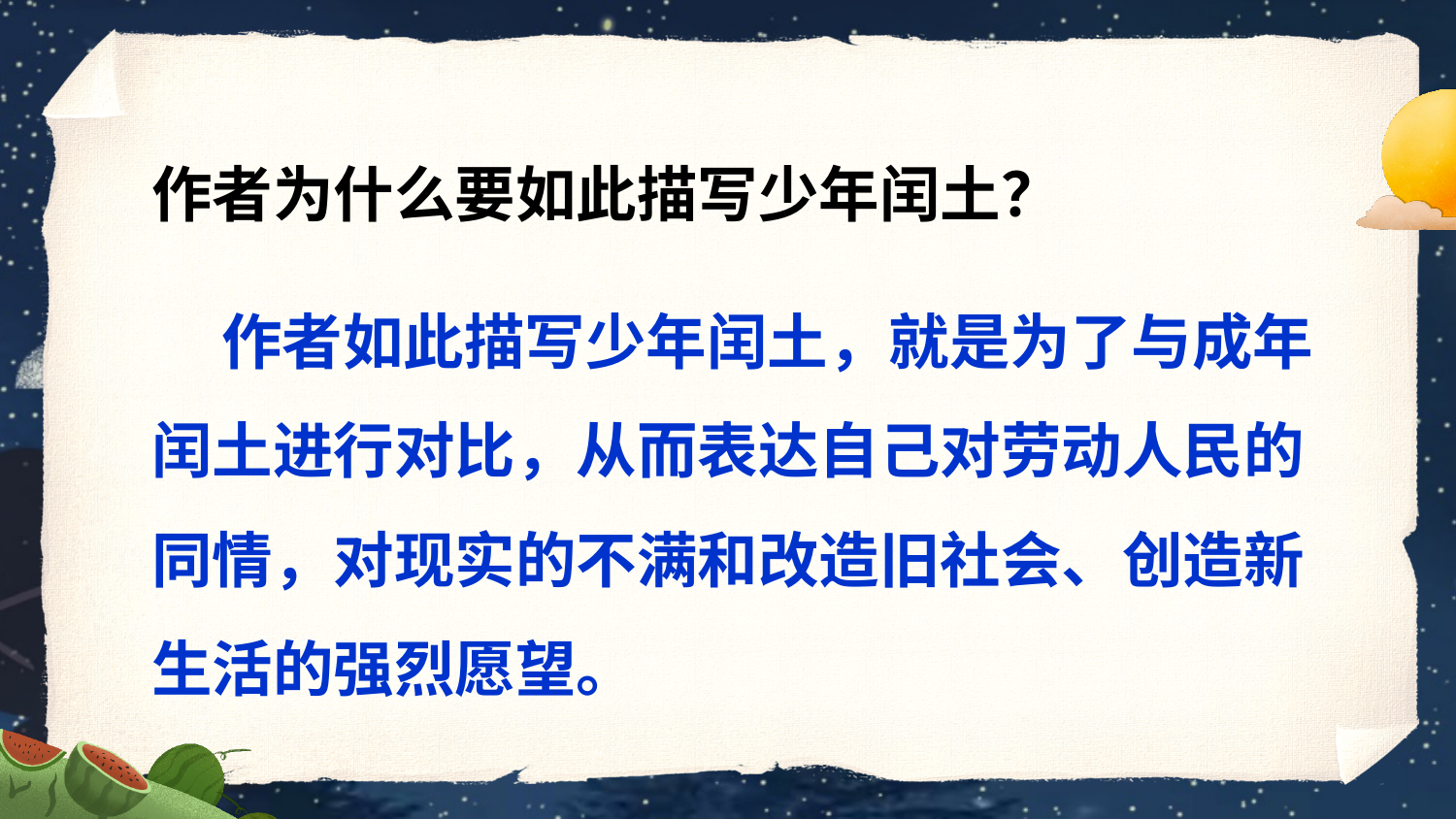

作者为什么要如此描写少年闰土？
    作者如此描写少年闰土，就是为了与成年闰土进行对比，从而表达自己对劳动人民的同情，对现实的不满和改造旧社会、创造新生活的强烈愿望。